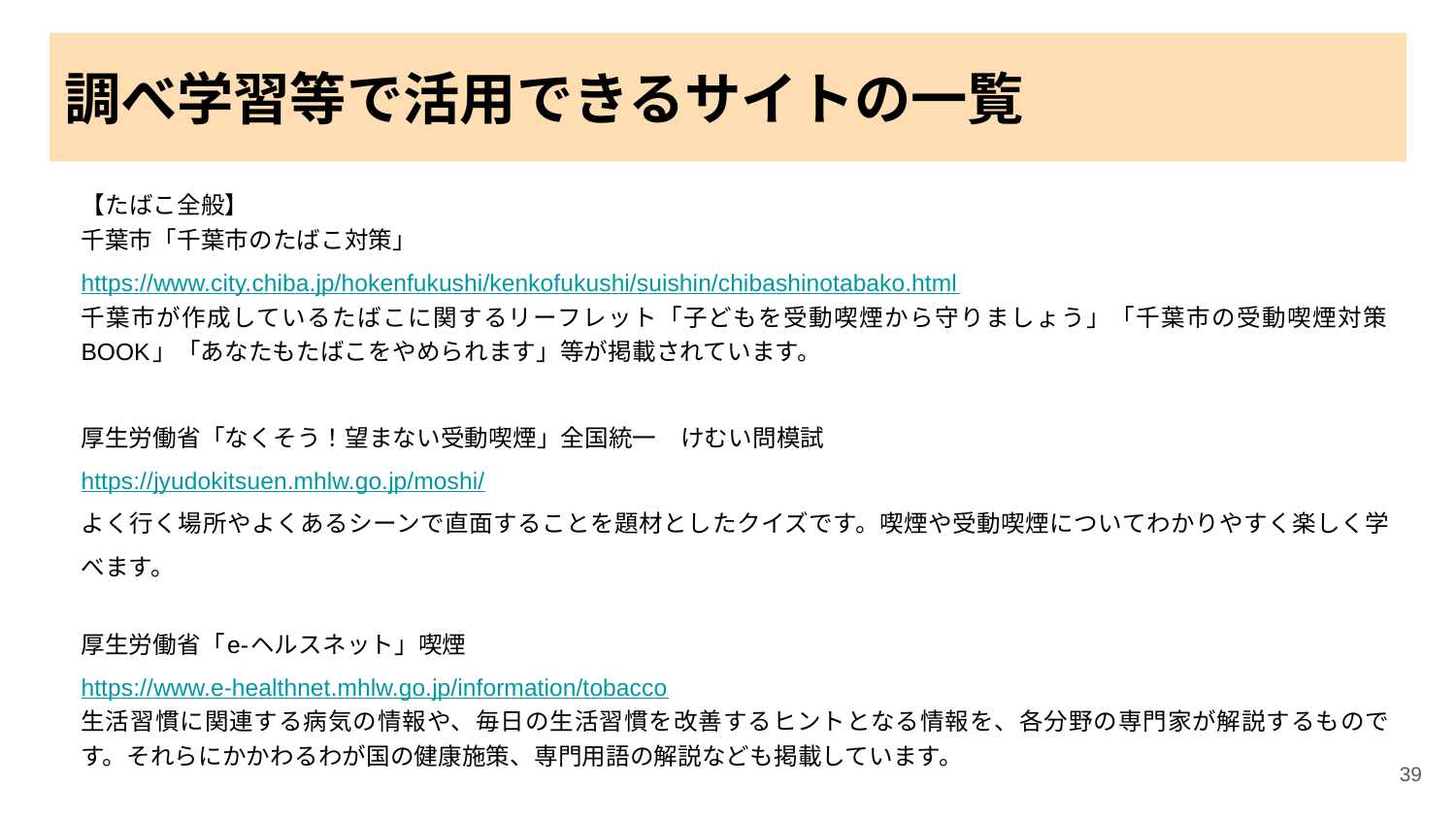

# 調べ学習等で活用できるサイトの一覧
【たばこ全般】
千葉市「千葉市のたばこ対策」
https://www.city.chiba.jp/hokenfukushi/kenkofukushi/suishin/chibashinotabako.html
千葉市が作成しているたばこに関するリーフレット「子どもを受動喫煙から守りましょう」「千葉市の受動喫煙対策BOOK」「あなたもたばこをやめられます」等が掲載されています。

厚生労働省「なくそう！望まない受動喫煙」全国統一　けむい問模試
https://jyudokitsuen.mhlw.go.jp/moshi/
よく行く場所やよくあるシーンで直面することを題材としたクイズです。喫煙や受動喫煙についてわかりやすく楽しく学べます。

厚生労働省「e-ヘルスネット」喫煙
https://www.e-healthnet.mhlw.go.jp/information/tobacco
生活習慣に関連する病気の情報や、毎日の生活習慣を改善するヒントとなる情報を、各分野の専門家が解説するものです。それらにかかわるわが国の健康施策、専門用語の解説なども掲載しています。

39